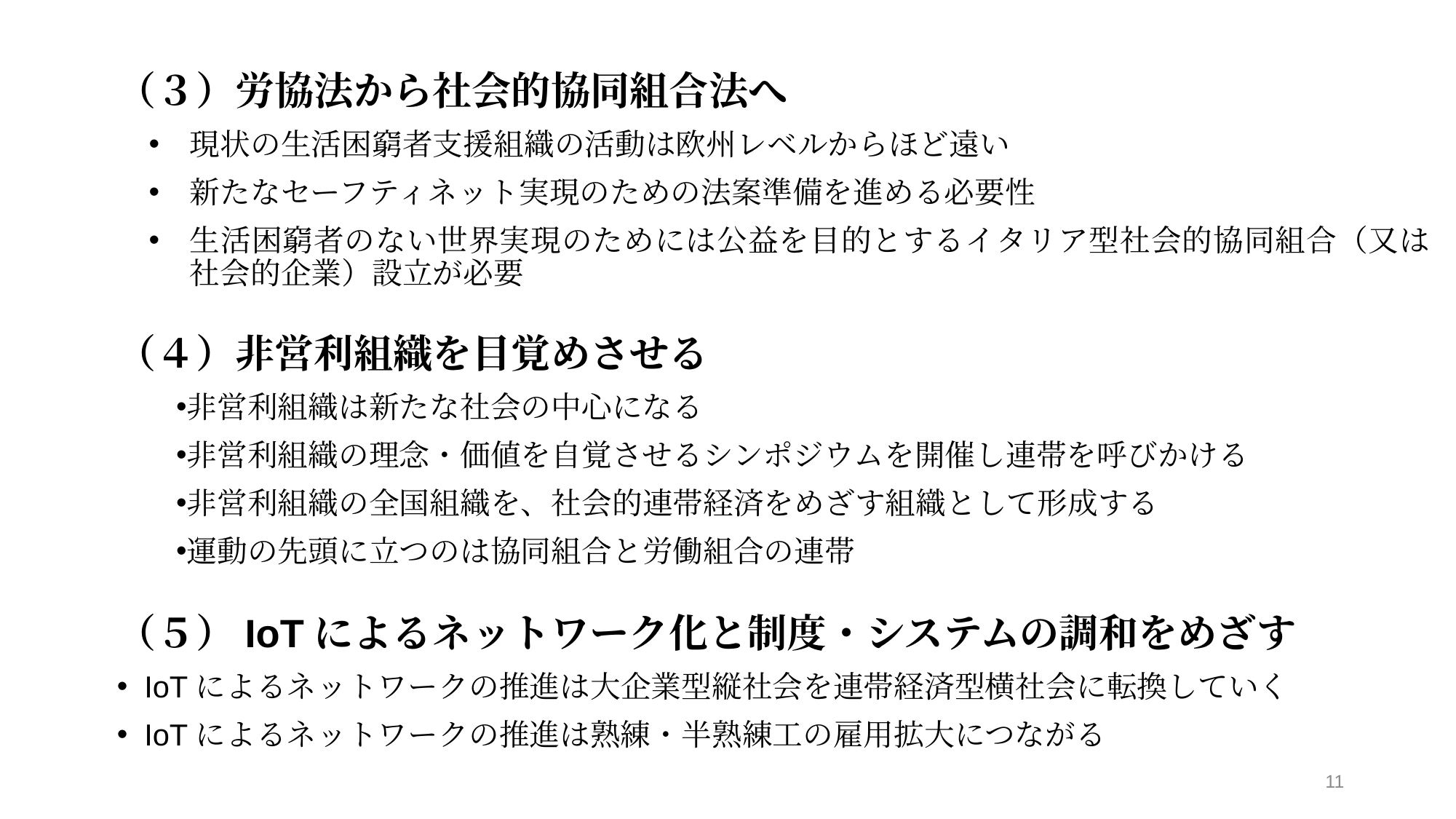

（３）労協法から社会的協同組合法へ
現状の生活困窮者支援組織の活動は欧州レベルからほど遠い
新たなセーフティネット実現のための法案準備を進める必要性
生活困窮者のない世界実現のためには公益を目的とするイタリア型社会的協同組合（又は社会的企業）設立が必要

（４）非営利組織を目覚めさせる
非営利組織は新たな社会の中心になる
非営利組織の理念・価値を自覚させるシンポジウムを開催し連帯を呼びかける
非営利組織の全国組織を、社会的連帯経済をめざす組織として形成する
運動の先頭に立つのは協同組合と労働組合の連帯

（５）IoTによるネットワーク化と制度・システムの調和をめざす
IoTによるネットワークの推進は大企業型縦社会を連帯経済型横社会に転換していく
IoTによるネットワークの推進は熟練・半熟練工の雇用拡大につながる

11